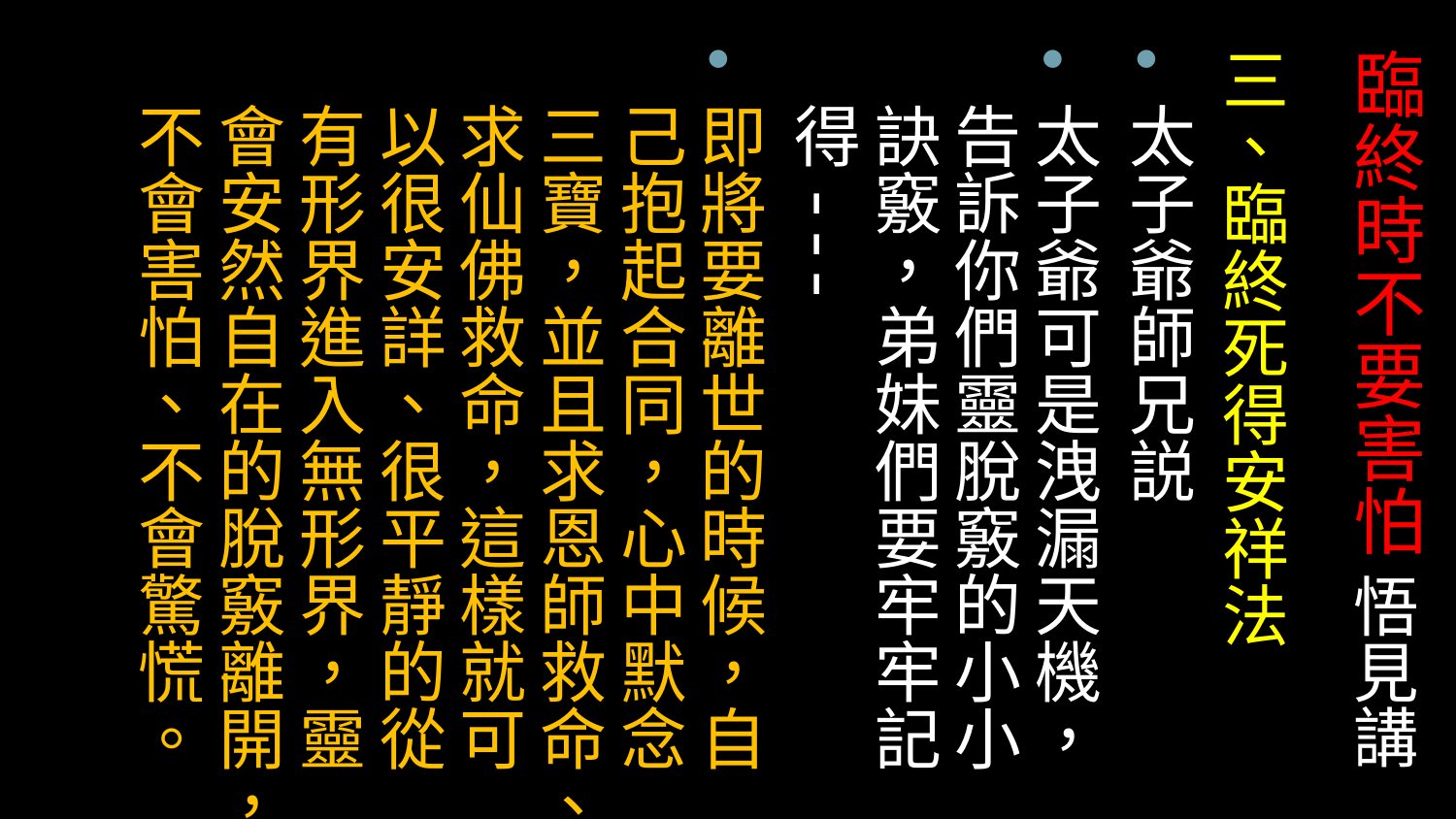

# 臨終時不要害怕 悟見講
三、臨終死得安祥法
太子爺師兄説
太子爺可是洩漏天機，告訴你們靈脫竅的小小訣竅，弟妹們要牢牢記得---
即將要離世的時候，自己抱起合同，心中默念三寶，並且求恩師救命、求仙佛救命，這樣就可以很安詳、很平靜的從有形界進入無形界，靈會安然自在的脫竅離開，不會害怕、不會驚慌。